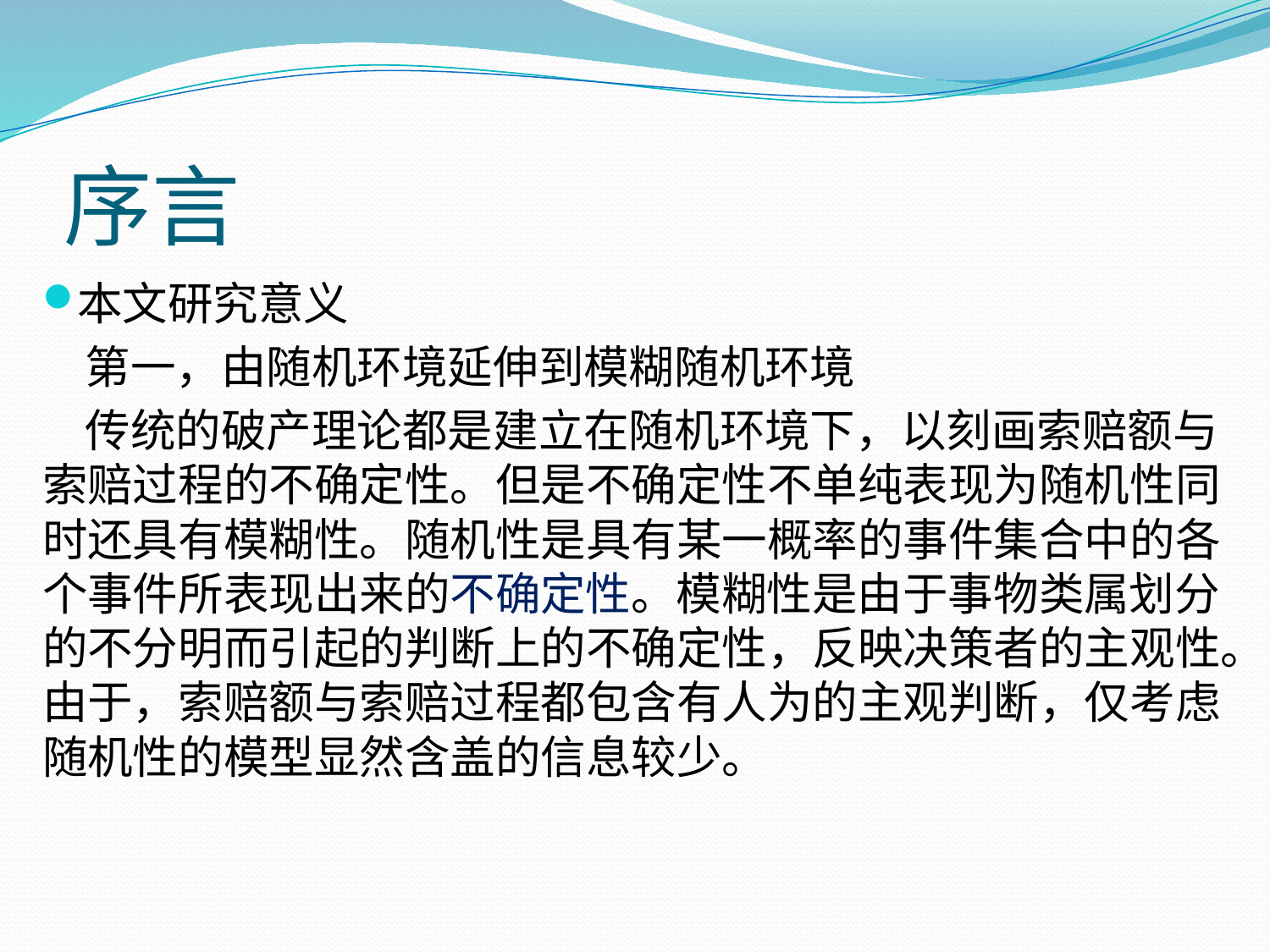

# 序言
本文研究意义
    第一，由随机环境延伸到模糊随机环境
    传统的破产理论都是建立在随机环境下，以刻画索赔额与索赔过程的不确定性。但是不确定性不单纯表现为随机性同时还具有模糊性。随机性是具有某一概率的事件集合中的各个事件所表现出来的不确定性。模糊性是由于事物类属划分的不分明而引起的判断上的不确定性，反映决策者的主观性。由于，索赔额与索赔过程都包含有人为的主观判断，仅考虑随机性的模型显然含盖的信息较少。